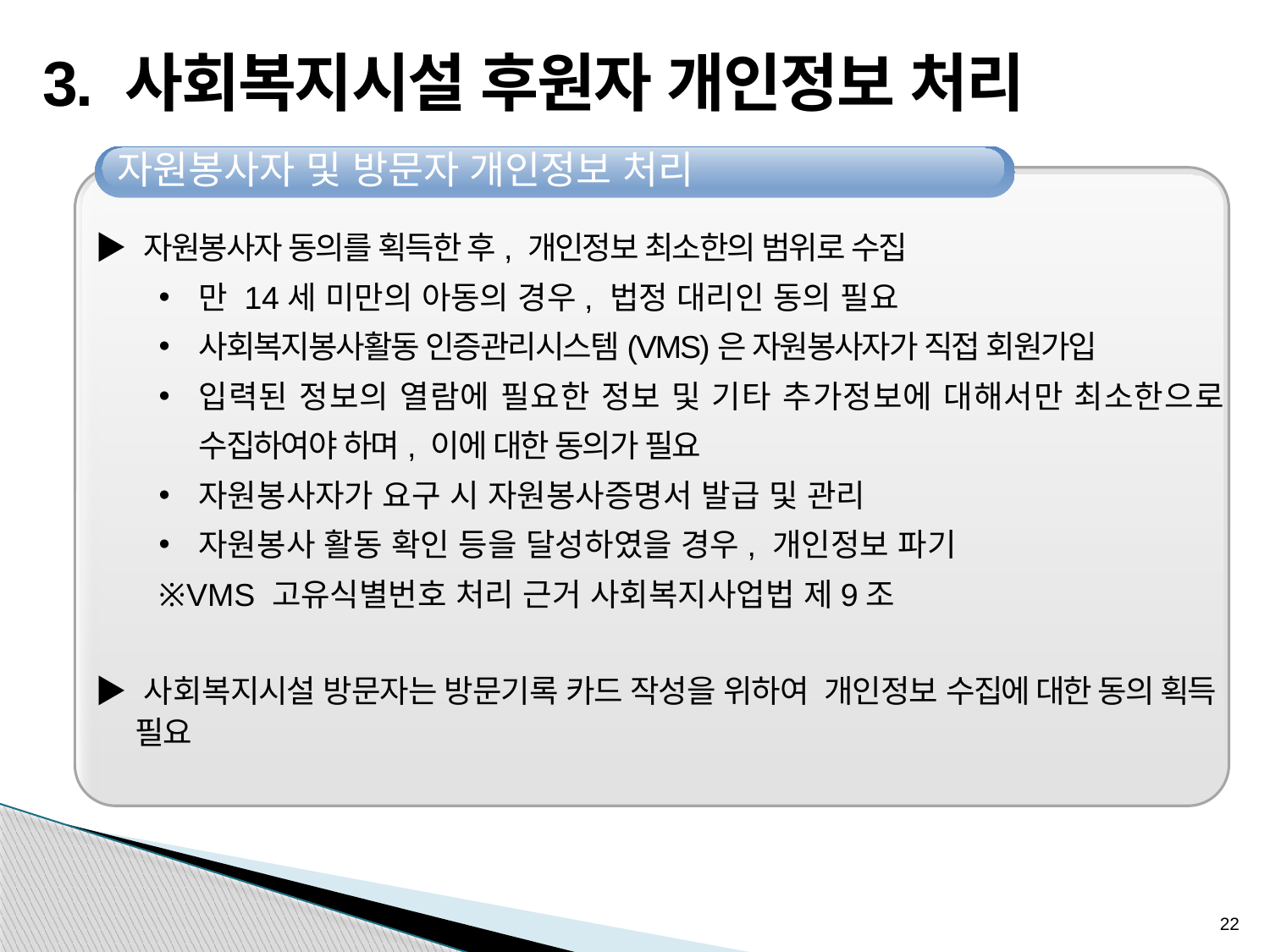

# 3. 사회복지시설 후원자 개인정보 처리

자원봉사자 및 방문자 개인정보 처리
공공부문

▶ 자원봉사자 동의를 획득한 후, 개인정보 최소한의 범위로 수집
만 14세 미만의 아동의 경우, 법정 대리인 동의 필요
사회복지봉사활동 인증관리시스템(VMS)은 자원봉사자가 직접 회원가입
입력된 정보의 열람에 필요한 정보 및 기타 추가정보에 대해서만 최소한으로 수집하여야 하며, 이에 대한 동의가 필요
자원봉사자가 요구 시 자원봉사증명서 발급 및 관리
자원봉사 활동 확인 등을 달성하였을 경우, 개인정보 파기
※ VMS 고유식별번호 처리 근거 사회복지사업법 제9조

▶ 사회복지시설 방문자는 방문기록 카드 작성을 위하여  개인정보 수집에 대한 동의 획득 필요

22